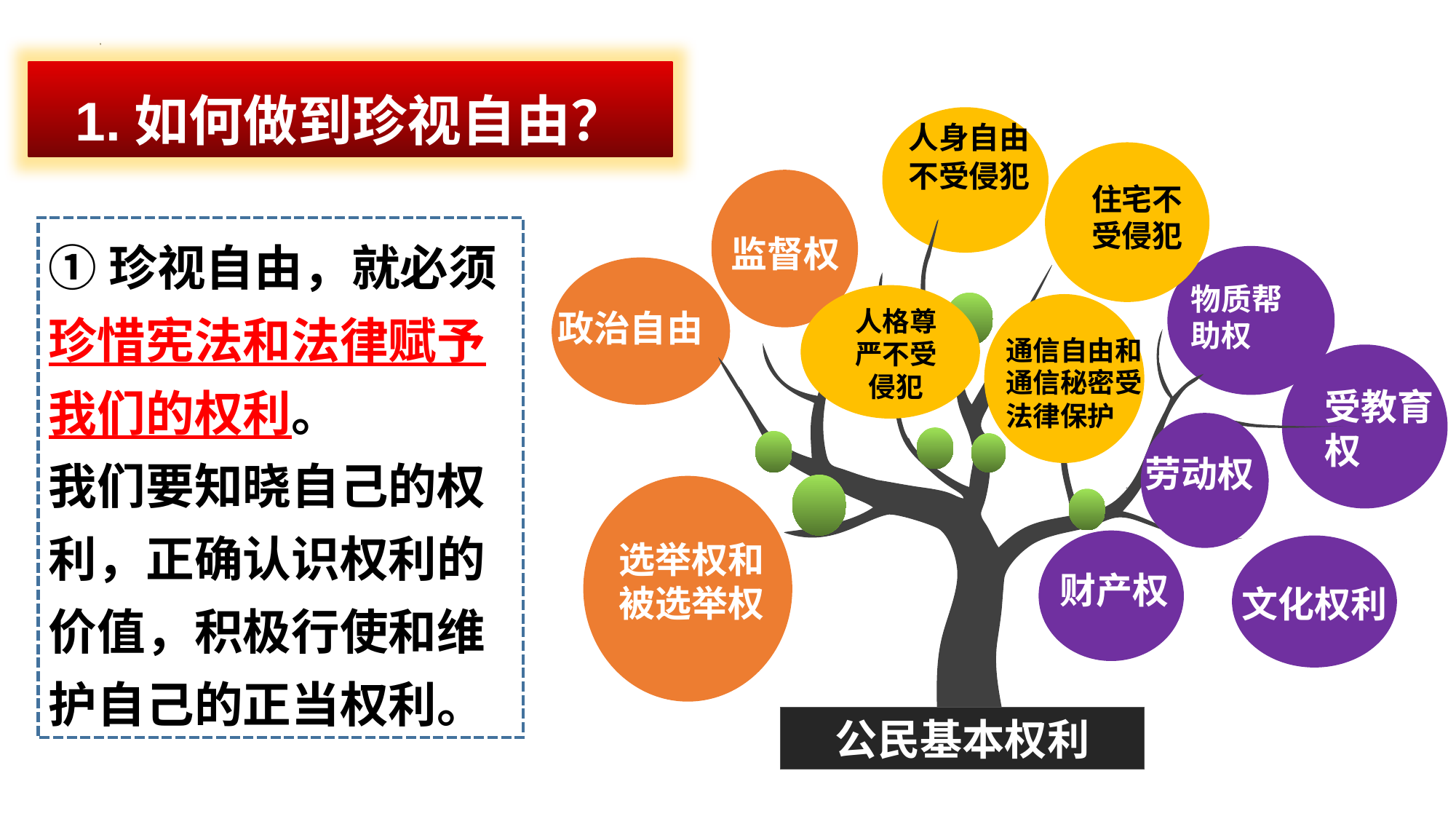

1.如何做到珍视自由？

人身自由
不受侵犯

监督权

政治自由

受教育
权

选举权和
被选举权

文化权利
公民基本权利
住宅不受侵犯
物质帮助权
人格尊严不受侵犯
通信自由和通信秘密受法律保护

劳动权
财产权
①珍视自由，就必须珍惜宪法和法律赋予我们的权利。
我们要知晓自己的权利，正确认识权利的价值，积极行使和维护自己的正当权利。

劳动权
财产权